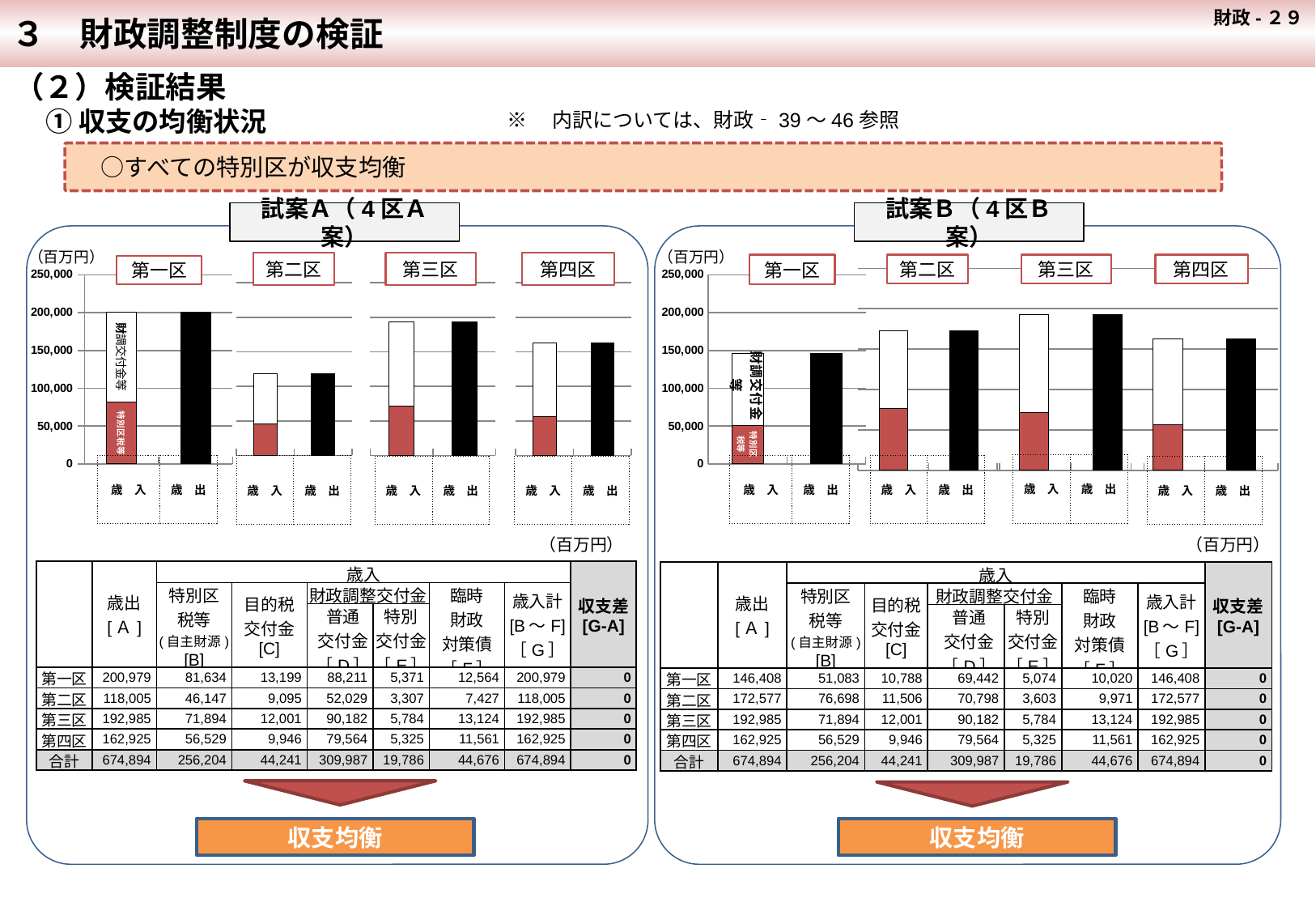

３　財政調整制度の検証
 財政-２９
（２）検証結果
①収支の均衡状況
※　内訳については、財政‐39～46参照
　○すべての特別区が収支均衡
試案Ａ（4区Ａ案）
試案Ｂ（4区Ｂ案）

（百万円）
（百万円）
第二区
第三区
第四区
第一区
第二区
第三区
第四区
第一区

### Chart

| Category |  |  |
|---|---|---|

### Chart

| Category |  |  |
|---|---|---|

### Chart

| Category |  |  |
|---|---|---|

### Chart

| Category |  |  |
|---|---|---|

### Chart

| Category |  |  |
|---|---|---|

### Chart

| Category |  |  |
|---|---|---|

### Chart

| Category |  |  |
|---|---|---|

### Chart

| Category |  |  |
|---|---|---|
| 歳　入 | 歳　出 |
| --- | --- |
| 歳　入 | 歳　出 |
| --- | --- |
| 歳　入 | 歳　出 |
| --- | --- |
| 歳　入 | 歳　出 |
| --- | --- |
| 歳　入 | 歳　出 |
| --- | --- |
| 歳　入 | 歳　出 |
| --- | --- |
| 歳　入 | 歳　出 |
| --- | --- |
| 歳　入 | 歳　出 |
| --- | --- |
（百万円）
（百万円）
|  | 歳出 [Ａ] | 歳入 |  |  |  |  |  | 収支差 [G-A] |
| --- | --- | --- | --- | --- | --- | --- | --- | --- |
|  |  | 特別区 税等 (自主財源) [B] | 目的税 交付金 [C] | 財政調整交付金 |  | 臨時 財政 対策債 ［F］ | 歳入計 [B～F] ［G］ |  |
|  |  |  |  | 普通 交付金 ［D］ | 特別 交付金 ［E］ |  |  |  |
| 第一区 | 200,979 | 81,634 | 13,199 | 88,211 | 5,371 | 12,564 | 200,979 | 0 |
| 第二区 | 118,005 | 46,147 | 9,095 | 52,029 | 3,307 | 7,427 | 118,005 | 0 |
| 第三区 | 192,985 | 71,894 | 12,001 | 90,182 | 5,784 | 13,124 | 192,985 | 0 |
| 第四区 | 162,925 | 56,529 | 9,946 | 79,564 | 5,325 | 11,561 | 162,925 | 0 |
| 合計 | 674,894 | 256,204 | 44,241 | 309,987 | 19,786 | 44,676 | 674,894 | 0 |
|  | 歳出 [Ａ] | 歳入 |  |  |  |  |  | 収支差 [G-A] |
| --- | --- | --- | --- | --- | --- | --- | --- | --- |
|  |  | 特別区 税等 (自主財源) [B] | 目的税 交付金 [C] | 財政調整交付金 |  | 臨時 財政 対策債 ［F］ | 歳入計 [B～F] ［G］ |  |
|  |  |  |  | 普通 交付金 ［D］ | 特別 交付金 ［E］ |  |  |  |
| 第一区 | 146,408 | 51,083 | 10,788 | 69,442 | 5,074 | 10,020 | 146,408 | 0 |
| 第二区 | 172,577 | 76,698 | 11,506 | 70,798 | 3,603 | 9,971 | 172,577 | 0 |
| 第三区 | 192,985 | 71,894 | 12,001 | 90,182 | 5,784 | 13,124 | 192,985 | 0 |
| 第四区 | 162,925 | 56,529 | 9,946 | 79,564 | 5,325 | 11,561 | 162,925 | 0 |
| 合計 | 674,894 | 256,204 | 44,241 | 309,987 | 19,786 | 44,676 | 674,894 | 0 |

収支均衡
収支均衡